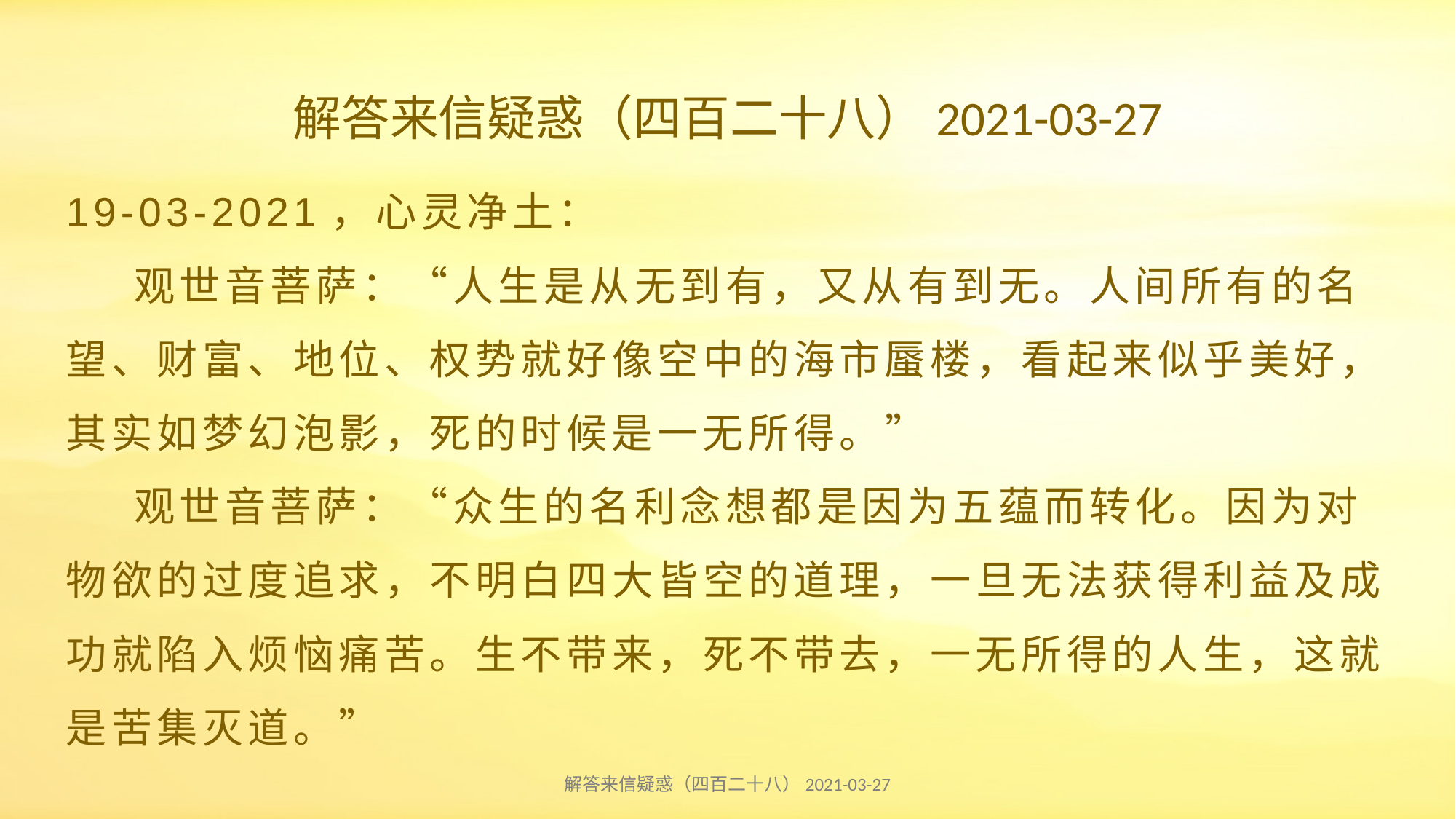

解答来信疑惑（四百二十八）2021-03-27
# 19-03-2021，心灵净土： 观世音菩萨：“人生是从无到有，又从有到无。人间所有的名望、财富、地位、权势就好像空中的海市蜃楼，看起来似乎美好，其实如梦幻泡影，死的时候是一无所得。” 观世音菩萨：“众生的名利念想都是因为五蕴而转化。因为对物欲的过度追求，不明白四大皆空的道理，一旦无法获得利益及成功就陷入烦恼痛苦。生不带来，死不带去，一无所得的人生，这就是苦集灭道。”
解答来信疑惑（四百二十八）2021-03-27